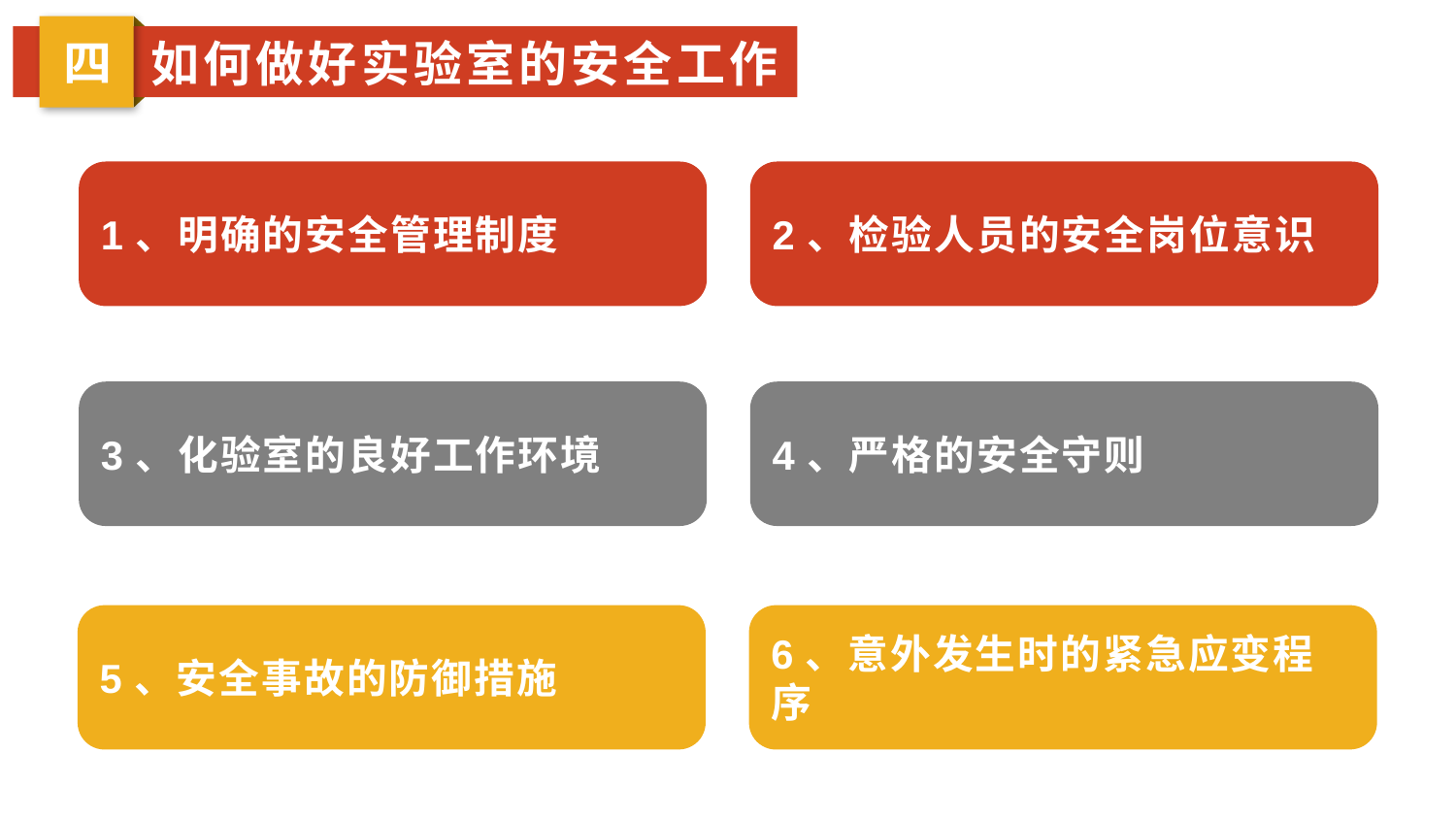

四

如何做好实验室的安全工作

1、明确的安全管理制度
2、检验人员的安全岗位意识
3、化验室的良好工作环境
4、严格的安全守则
5、安全事故的防御措施
6、意外发生时的紧急应变程序